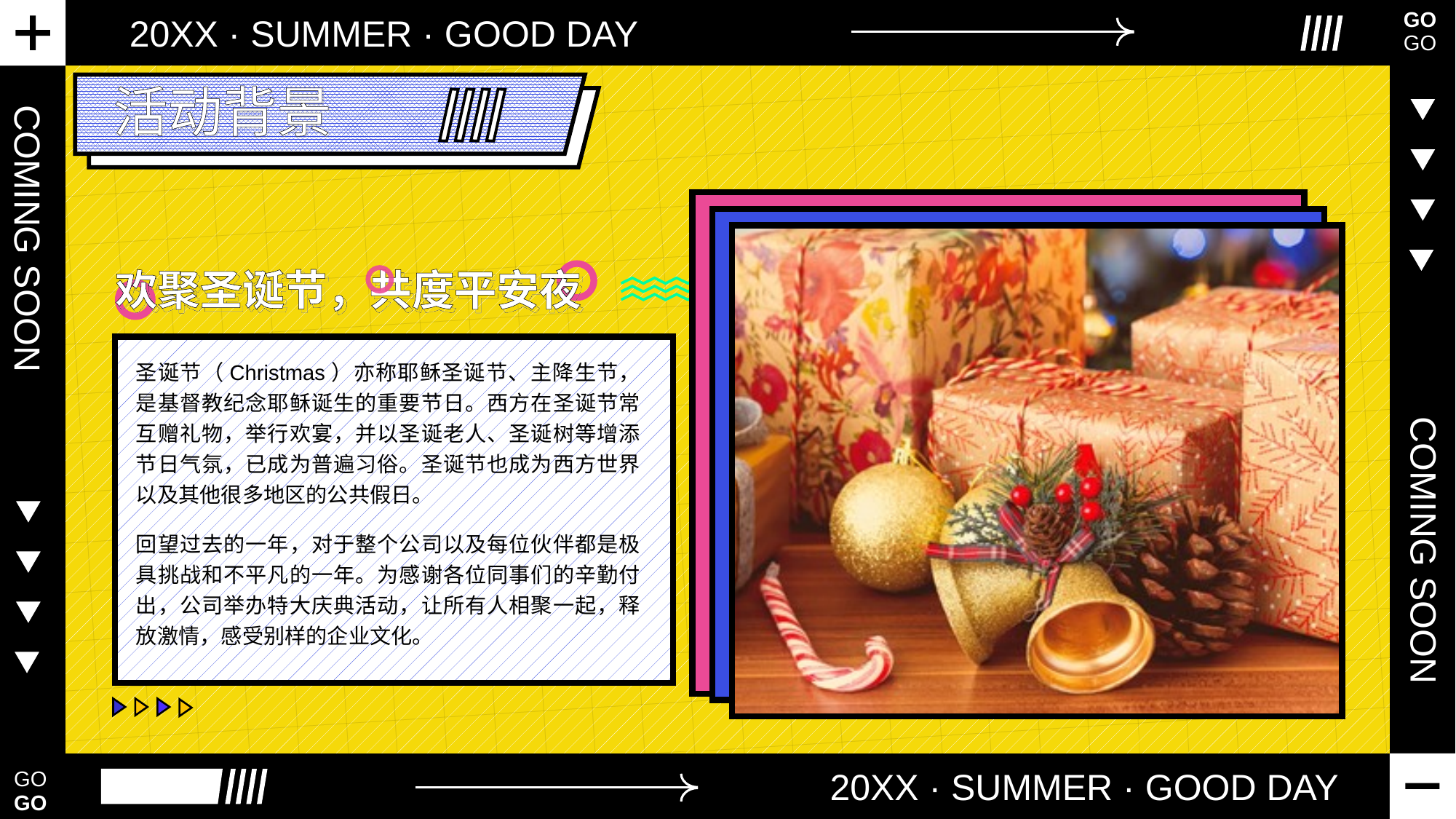

活动背景

欢聚圣诞节，共度平安夜

圣诞节（Christmas）亦称耶稣圣诞节、主降生节，是基督教纪念耶稣诞生的重要节日。西方在圣诞节常互赠礼物，举行欢宴，并以圣诞老人、圣诞树等增添节日气氛，已成为普遍习俗。圣诞节也成为西方世界以及其他很多地区的公共假日。
回望过去的一年，对于整个公司以及每位伙伴都是极具挑战和不平凡的一年。为感谢各位同事们的辛勤付出，公司举办特大庆典活动，让所有人相聚一起，释放激情，感受别样的企业文化。